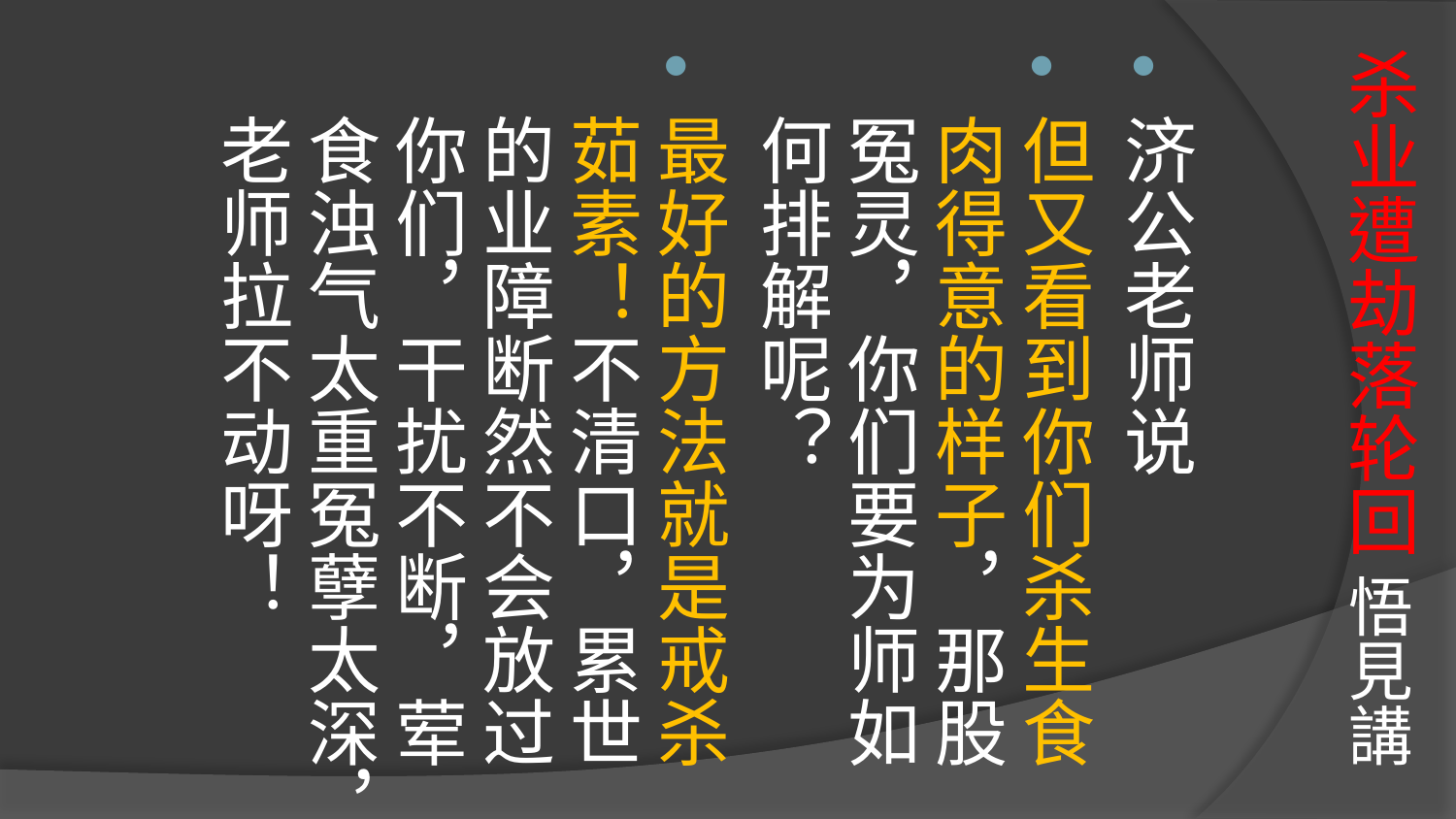

# 杀业遭劫落轮回 悟見講
济公老师说
但又看到你们杀生食肉得意的样子，那股冤灵，你们要为师如何排解呢？
最好的方法就是戒杀茹素！不清口，累世的业障断然不会放过你们，干扰不断，荤食浊气太重冤孽太深，老师拉不动呀！